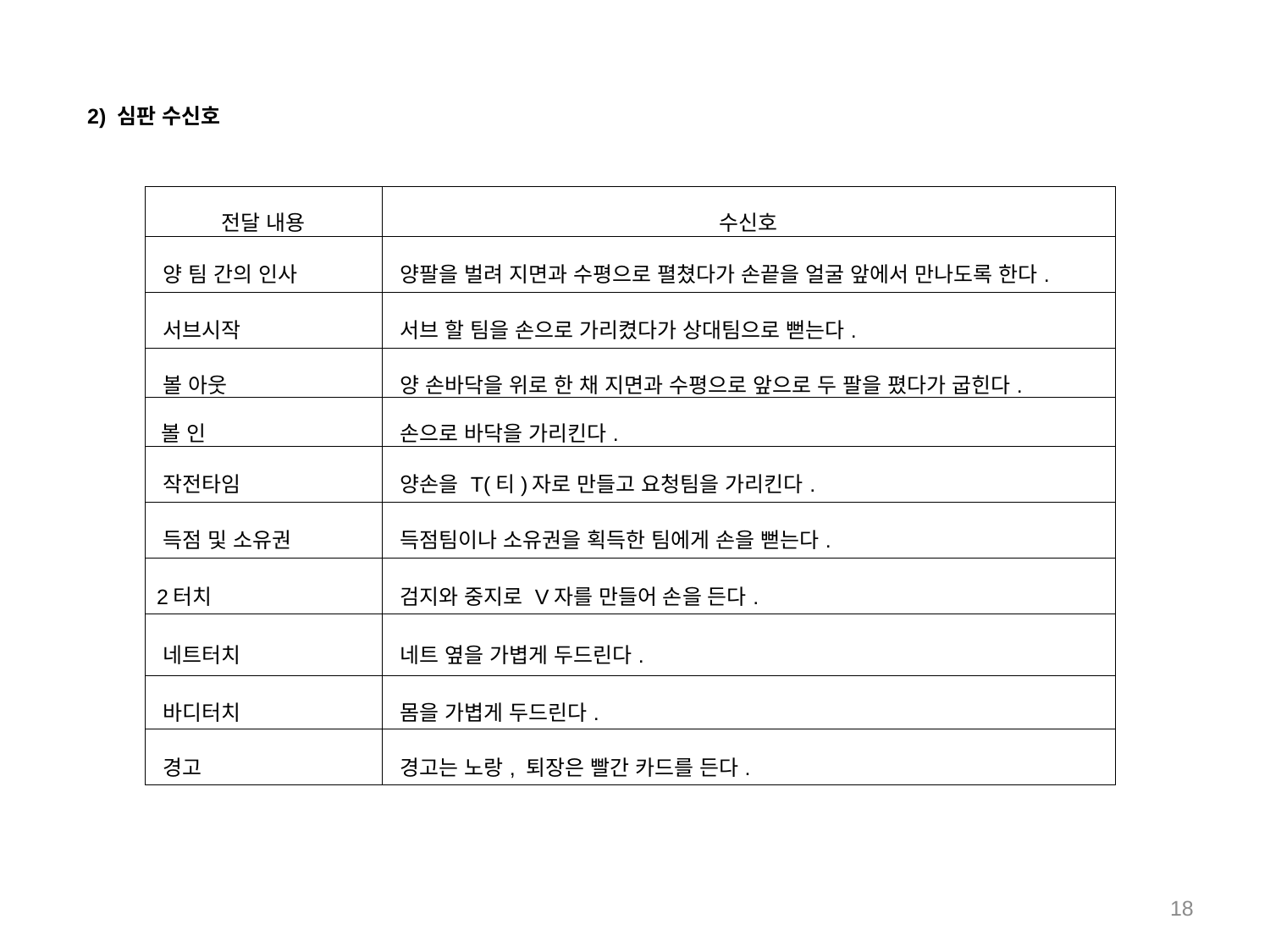

2) 심판 수신호
| 전달 내용 | 수신호 |
| --- | --- |
| 양 팀 간의 인사 | 양팔을 벌려 지면과 수평으로 펼쳤다가 손끝을 얼굴 앞에서 만나도록 한다. |
| 서브시작 | 서브 할 팀을 손으로 가리켰다가 상대팀으로 뻗는다. |
| 볼 아웃 | 양 손바닥을 위로 한 채 지면과 수평으로 앞으로 두 팔을 폈다가 굽힌다. |
| 볼 인 | 손으로 바닥을 가리킨다. |
| 작전타임 | 양손을 T(티)자로 만들고 요청팀을 가리킨다. |
| 득점 및 소유권 | 득점팀이나 소유권을 획득한 팀에게 손을 뻗는다. |
| 2터치 | 검지와 중지로 V자를 만들어 손을 든다. |
| 네트터치 | 네트 옆을 가볍게 두드린다. |
| 바디터치 | 몸을 가볍게 두드린다. |
| 경고 | 경고는 노랑, 퇴장은 빨간 카드를 든다. |
18